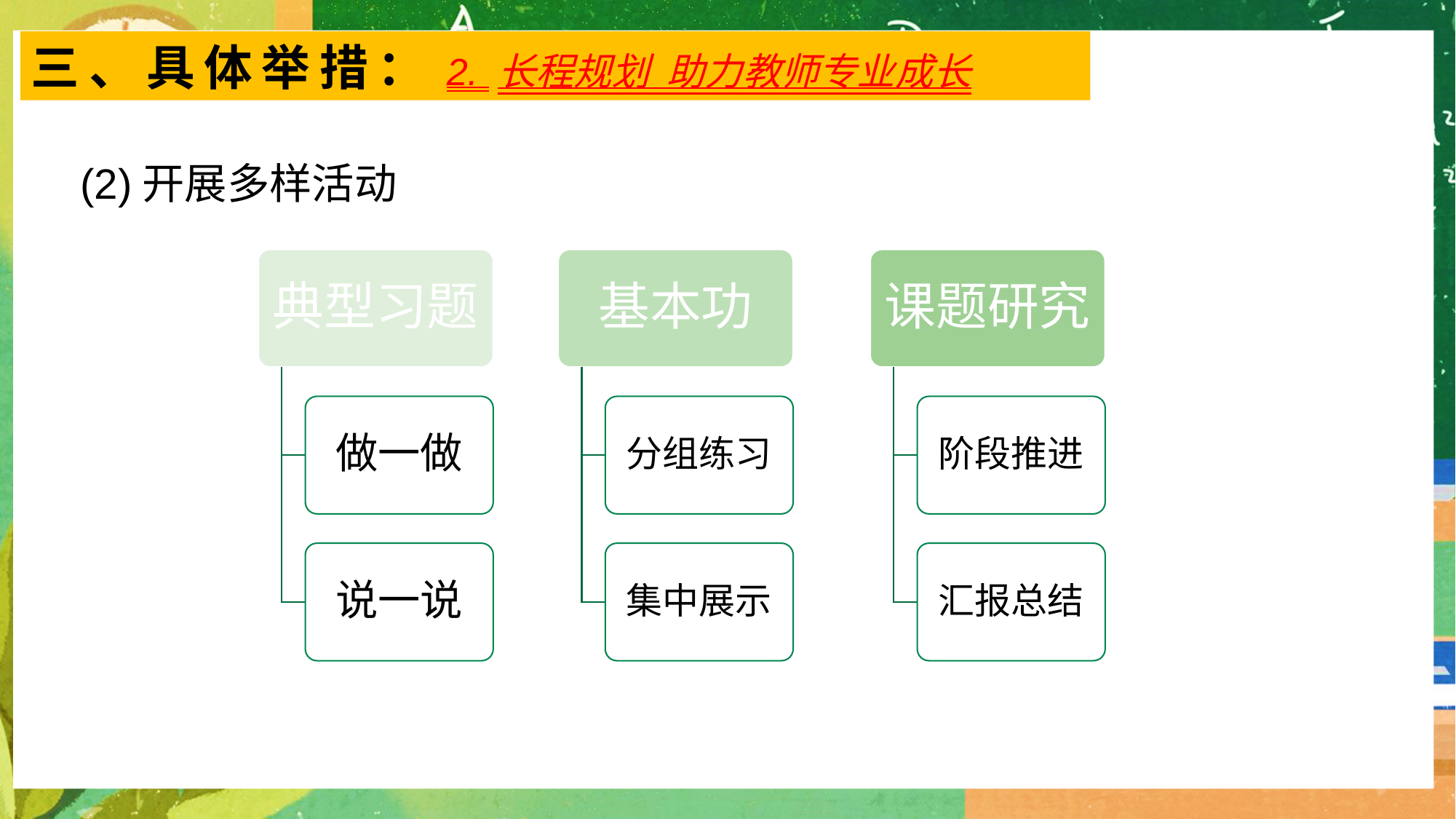

三、具体举措：2. 长程规划  助力教师专业成长
(2)开展多样活动
典型习题
基本功
课题研究

做一做
分组练习
阶段推进
说一说
集中展示
汇报总结